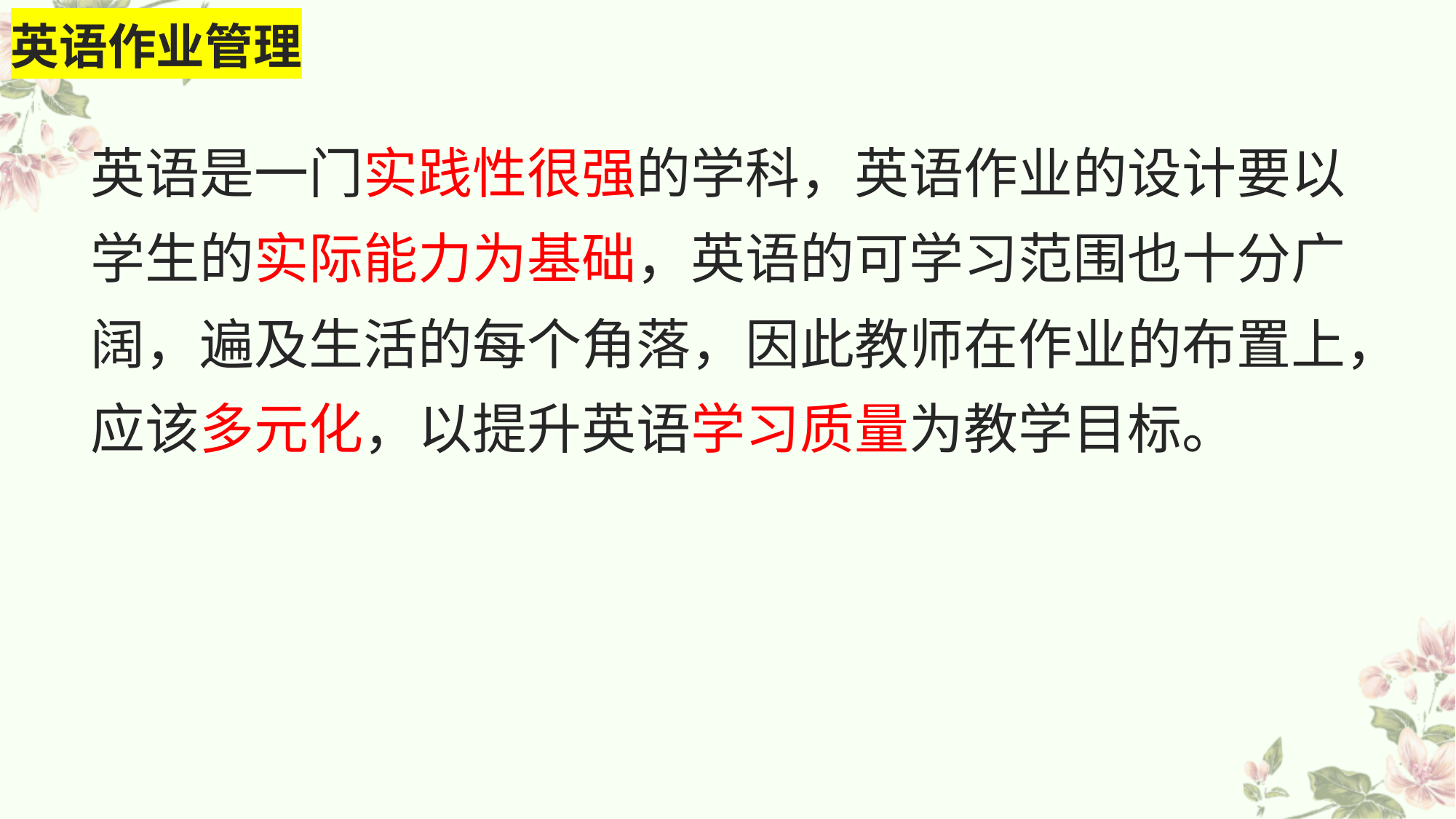

# 英语作业管理
英语是一门实践性很强的学科，英语作业的设计要以学生的实际能力为基础，英语的可学习范围也十分广阔，遍及生活的每个角落，因此教师在作业的布置上，应该多元化，以提升英语学习质量为教学目标。